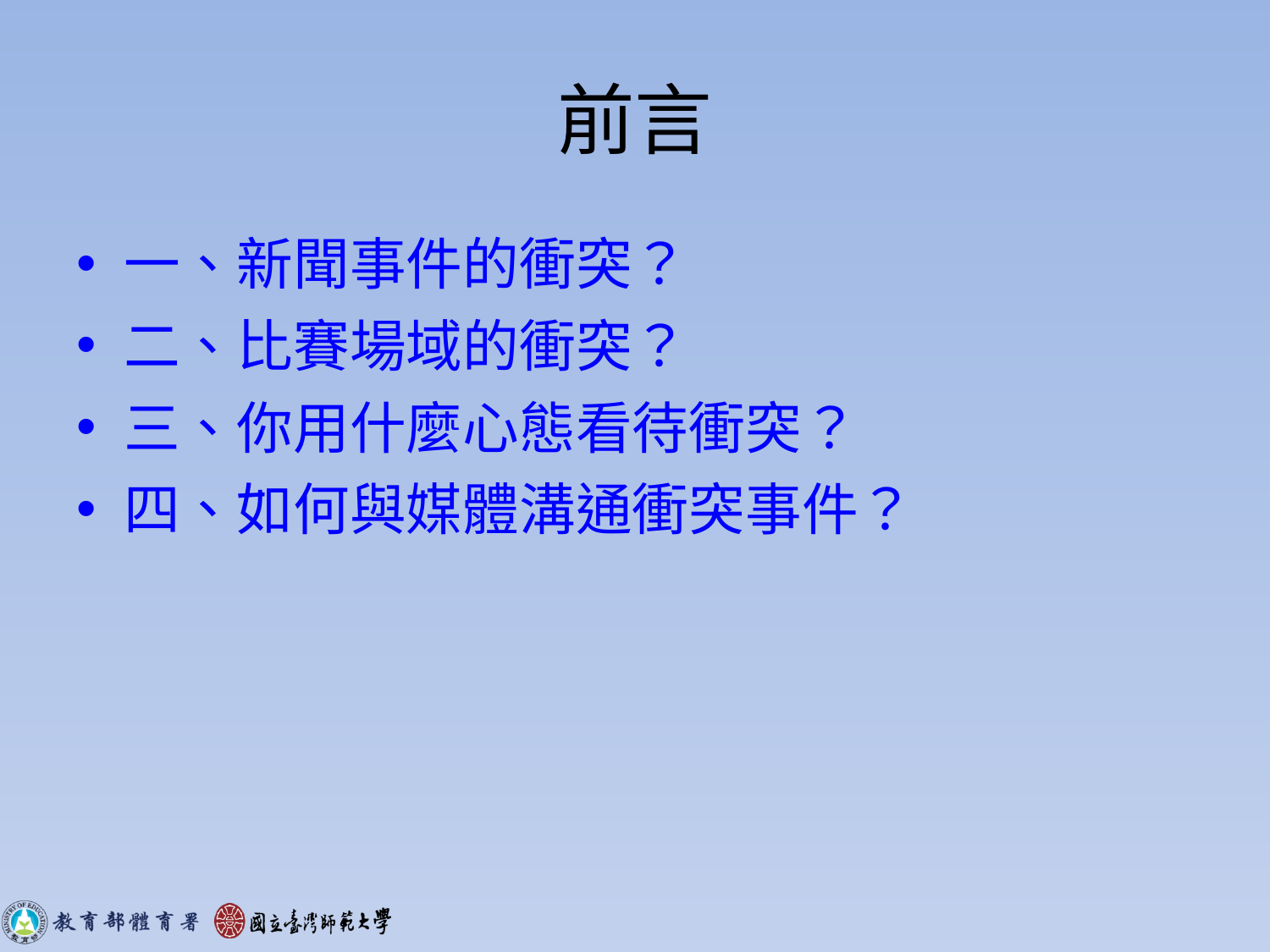

# 前言
一、新聞事件的衝突？
二、比賽場域的衝突？
三、你用什麼心態看待衝突？
四、如何與媒體溝通衝突事件？